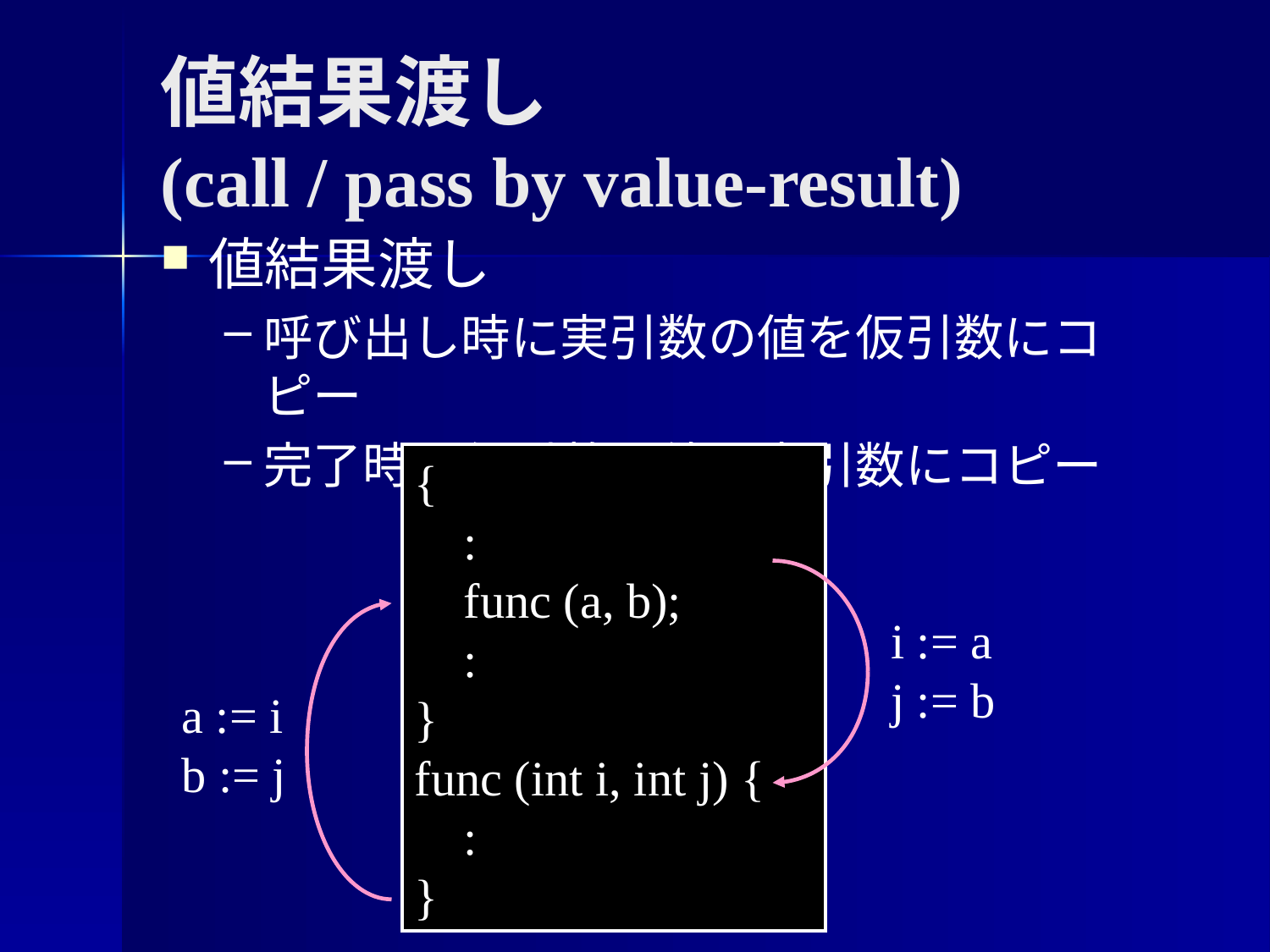

値結果渡し
(call / pass by value-result)
値結果渡し
呼び出し時に実引数の値を仮引数にコピー
完了時に仮引数の値を実引数にコピー
{
    :
    func (a, b);
    :
}
func (int i, int j) {
    :
}

i := a
j := b

a := i
b := j